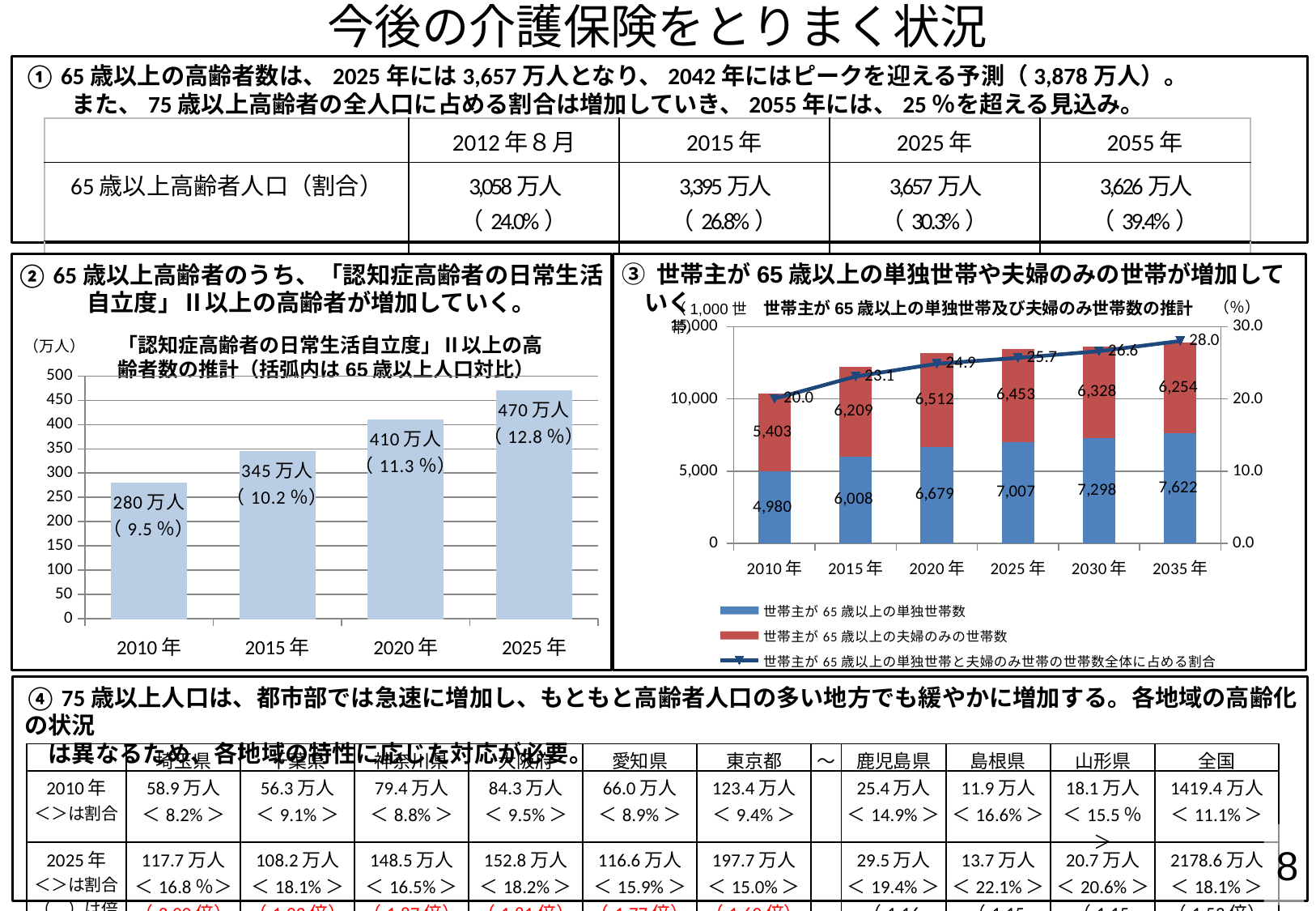

今後の介護保険をとりまく状況
① 65歳以上の高齢者数は、2025年には3,657万人となり、2042年にはピークを迎える予測（3,878万人）。
　　また、75歳以上高齢者の全人口に占める割合は増加していき、2055年には、25％を超える見込み。
|  | 2012年８月 | 2015年 | 2025年 | 2055年 |
| --- | --- | --- | --- | --- |
| 65歳以上高齢者人口（割合） | 3,058万人（24.0%） | 3,395万人（26.8%） | 3,657万人（30.3%） | 3,626万人（39.4%） |
| 75歳以上高齢者人口（割合） | 1,511万人（11.8%） | 1,646万人（13.0%） | 2,179万人（18.1%） | 2,401万人（26.1%） |
③ 世帯主が65歳以上の単独世帯や夫婦のみの世帯が増加していく
② 65歳以上高齢者のうち、「認知症高齢者の日常生活　　自立度」Ⅱ以上の高齢者が増加していく。

世帯主が65歳以上の単独世帯及び夫婦のみ世帯数の推計

（％）
（1,000世帯）

### Chart

| Category |  |  |  |
|---|---|---|---|
| 2010年 | 4979.781 | 5402.51 | 20.02667628197938 |
| 2015年 | 6008.31 | 6209.151000000004 | 23.093754952390515 |
| 2020年 | 6678.761 | 6511.719 | 24.86275514049863 |
| 2025年 | 7006.663000000001 | 6453.322000000024 | 25.667838915252375 |
| 2030年 | 7297.999000000001 | 6327.991 | 26.597400421346393 |
| 2035年 | 7622.173000000002 | 6254.145 | 28.001697659869663 |
「認知症高齢者の日常生活自立度」Ⅱ以上の高齢者数の推計（括弧内は65歳以上人口対比）
（万人）

### Chart

| Category |  |
|---|---|
| 2010年 | 280.0 |
| 2015年 | 345.0 |
| 2020年 | 410.0 |
| 2025年 | 470.0 |
④ 75歳以上人口は、都市部では急速に増加し、もともと高齢者人口の多い地方でも緩やかに増加する。各地域の高齢化の状況
　は異なるため、各地域の特性に応じた対応が必要。
|  | 埼玉県 | 千葉県 | 神奈川県 | 大阪府 | 愛知県 | 東京都 | ～ | 鹿児島県 | 島根県 | 山形県 | 全国 |
| --- | --- | --- | --- | --- | --- | --- | --- | --- | --- | --- | --- |
| 2010年 ＜＞は割合 | 58.9万人 ＜8.2%＞ | 56.3万人 ＜9.1%＞ | 79.4万人 ＜8.8%＞ | 84.3万人 ＜9.5%＞ | 66.0万人 ＜8.9%＞ | 123.4万人 ＜9.4%＞ |  | 25.4万人 ＜14.9%＞ | 11.9万人 ＜16.6%＞ | 18.1万人 ＜15.5％＞ | 1419.4万人 ＜11.1%＞ |
| 2025年 ＜＞は割合 （　）は倍率 | 117.7万人 ＜16.8％＞ （2.00倍） | 108.2万人 ＜18.1%＞（1.92倍） | 148.5万人 ＜16.5%＞ （1.87倍） | 152.8万人 ＜18.2%＞ （1.81倍） | 116.6万人 ＜15.9%＞ （1.77倍） | 197.7万人 ＜15.0%＞ （1.60倍） |  | 29.5万人 ＜19.4%＞ （1.16倍） | 13.7万人 ＜22.1%＞ （1.15倍） | 20.7万人 ＜20.6%＞ （1.15倍） | 2178.6万人 ＜18.1%＞ （1.53倍） |
8